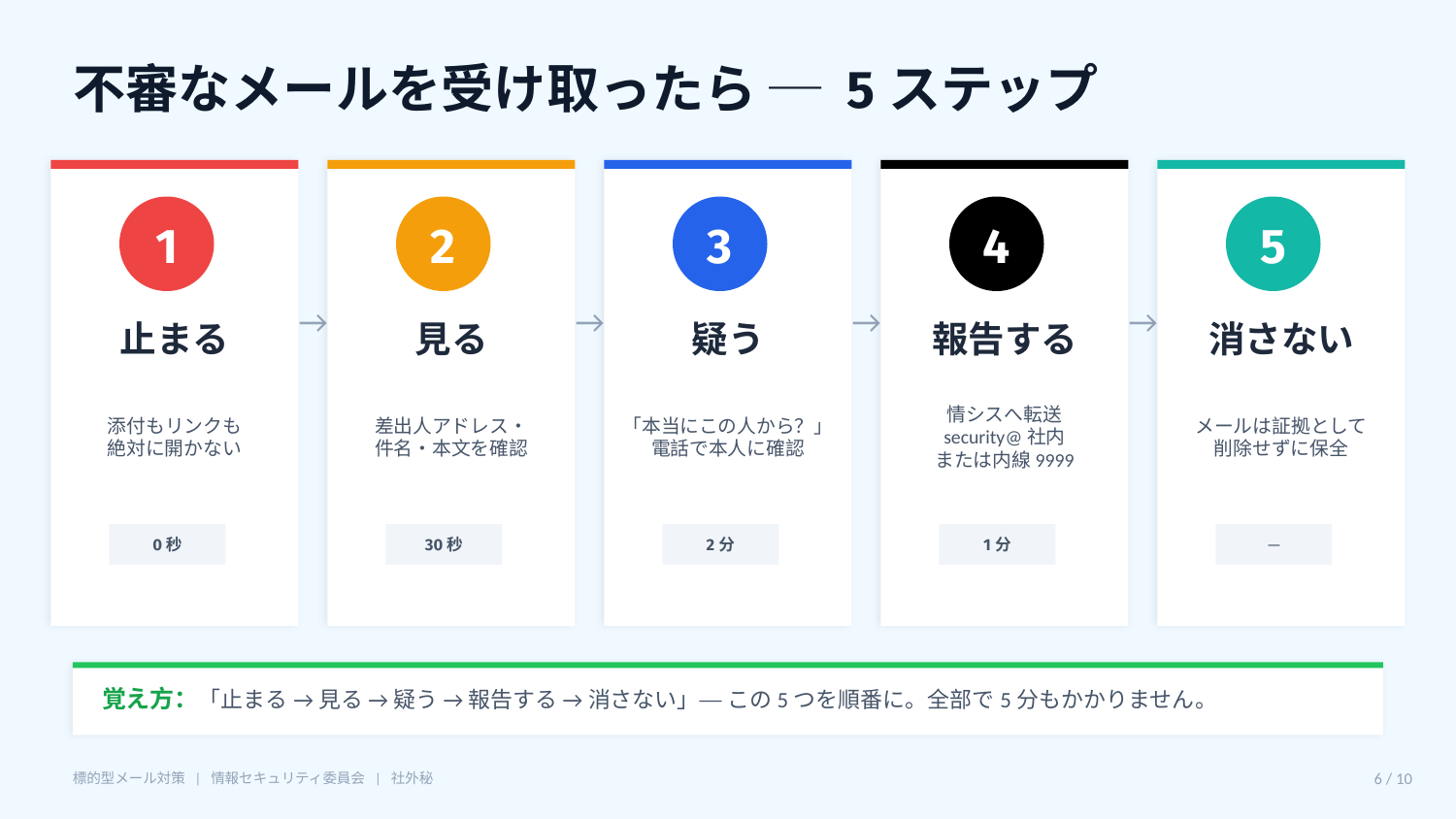

不審なメールを受け取ったら ─ 5ステップ

1

2

3

4

5
→
→
→
→
止まる
見る
疑う
報告する
消さない
添付もリンクも
絶対に開かない
差出人アドレス・
件名・本文を確認
「本当にこの人から？」
電話で本人に確認
情シスへ転送
security@社内
または内線9999
メールは証拠として
削除せずに保全

0秒

30秒

2分

1分

─

覚え方：「止まる → 見る → 疑う → 報告する → 消さない」── この5つを順番に。全部で5分もかかりません。
標的型メール対策  |  情報セキュリティ委員会  |  社外秘
6 / 10